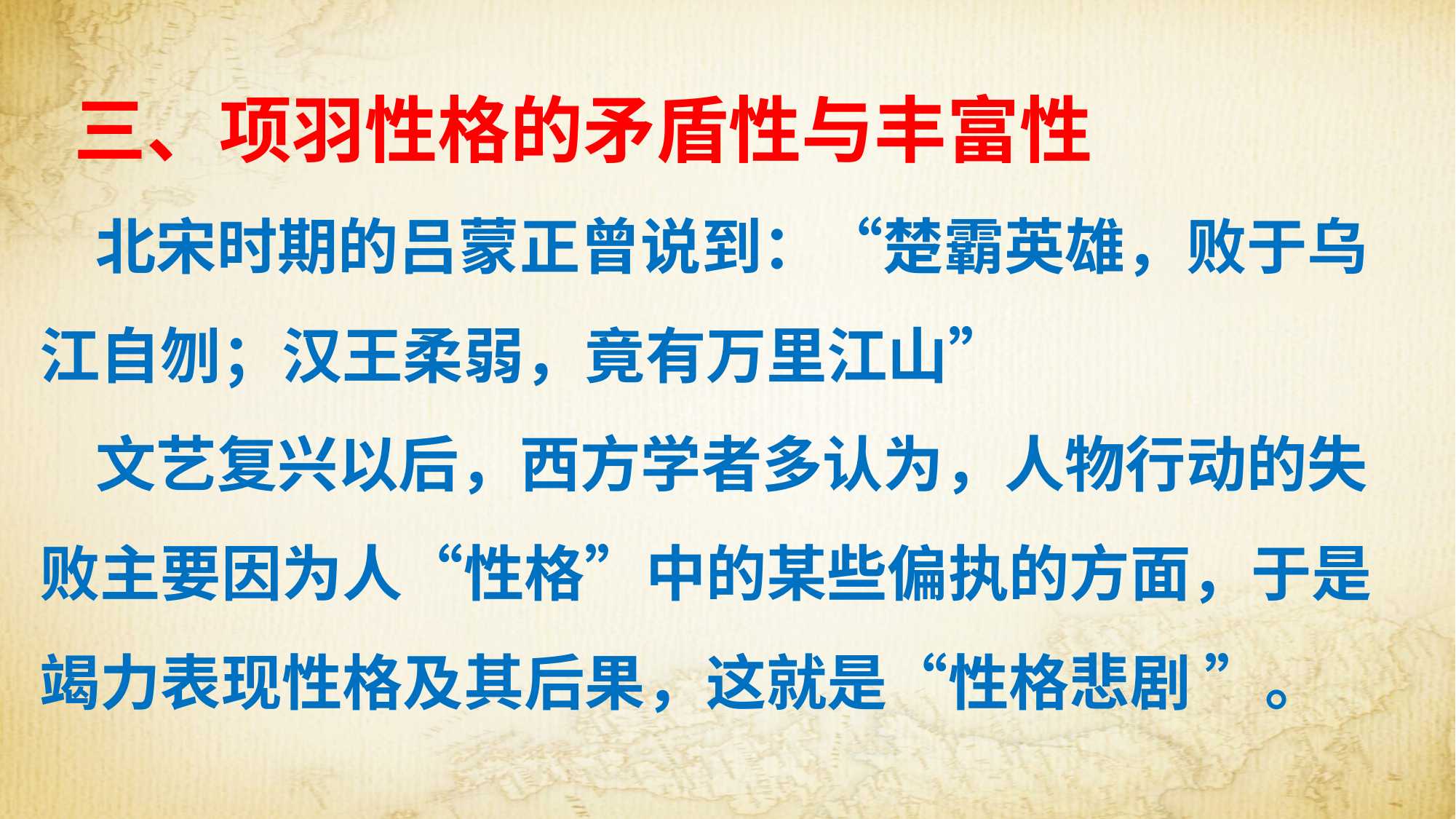

三、项羽性格的矛盾性与丰富性
   北宋时期的吕蒙正曾说到：“楚霸英雄，败于乌江自刎；汉王柔弱，竟有万里江山”
   文艺复兴以后，西方学者多认为，人物行动的失败主要因为人“性格”中的某些偏执的方面，于是竭力表现性格及其后果，这就是“性格悲剧 ”。